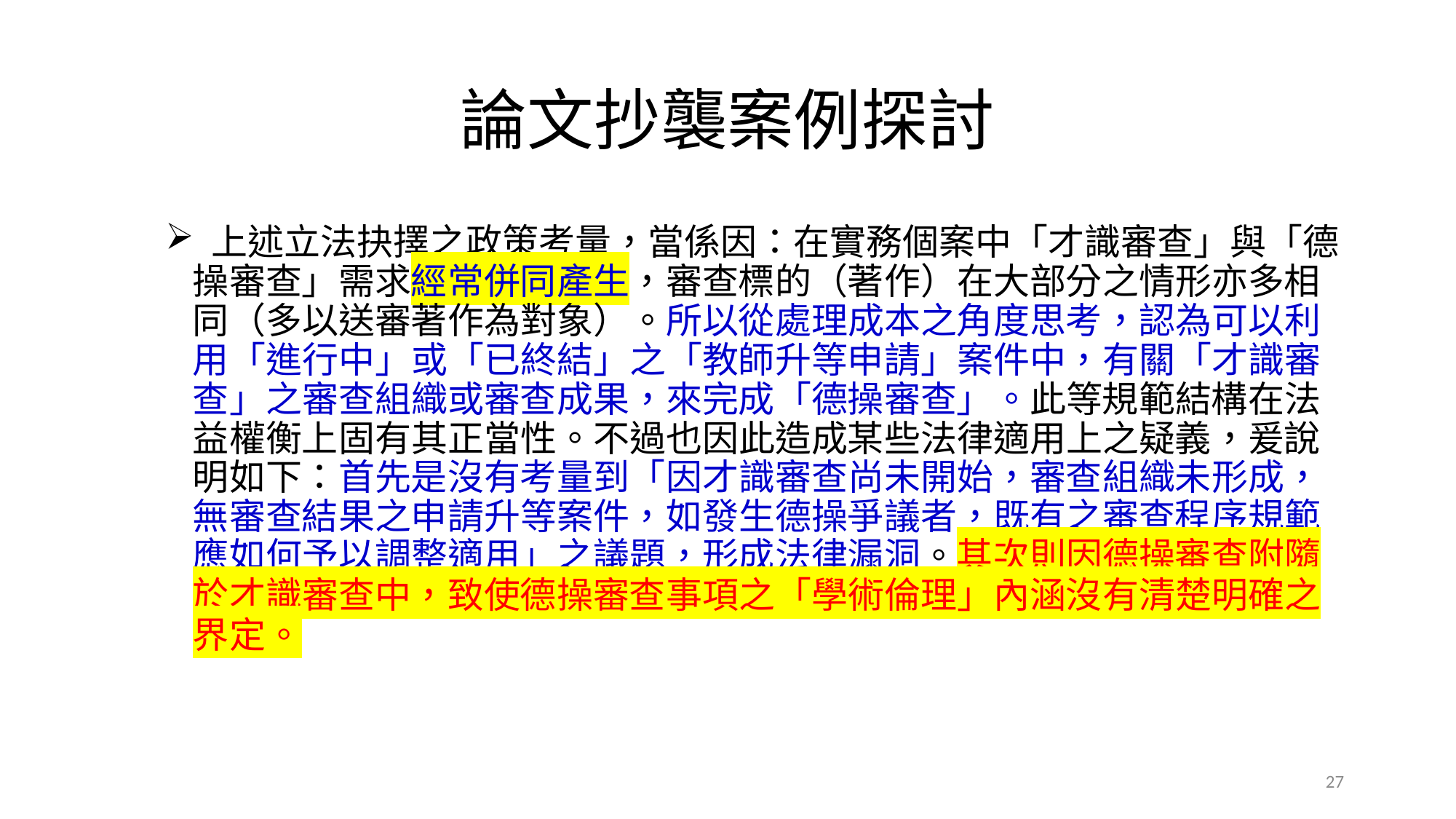

# 論文抄襲案例探討
 上述立法抉擇之政策考量，當係因：在實務個案中「才識審查」與「德操審查」需求經常併同產生，審查標的（著作）在大部分之情形亦多相同（多以送審著作為對象）。所以從處理成本之角度思考，認為可以利用「進行中」或「已終結」之「教師升等申請」案件中，有關「才識審查」之審查組織或審查成果，來完成「德操審查」。此等規範結構在法益權衡上固有其正當性。不過也因此造成某些法律適用上之疑義，爰說明如下：首先是沒有考量到「因才識審查尚未開始，審查組織未形成，無審查結果之申請升等案件，如發生德操爭議者，既有之審查程序規範應如何予以調整適用」之議題，形成法律漏洞。其次則因德操審查附隨於才識審查中，致使德操審查事項之「學術倫理」內涵沒有清楚明確之界定。
27